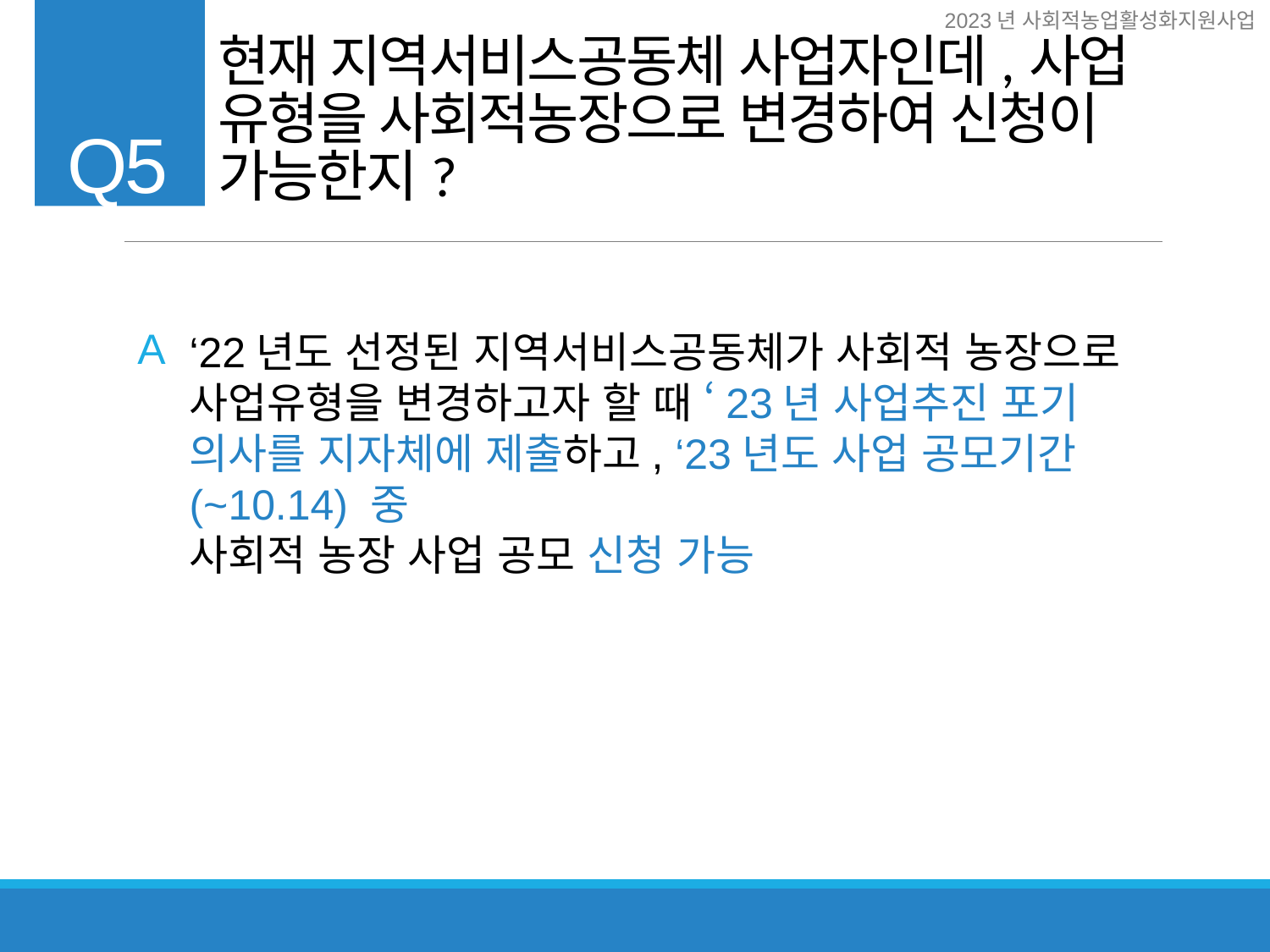

현재 지역서비스공동체 사업자인데,사업 유형을 사회적농장으로 변경하여 신청이 가능한지?
Q5
A
‘22년도 선정된 지역서비스공동체가 사회적 농장으로 사업유형을 변경하고자 할 때 ‘23년 사업추진 포기 의사를 지자체에 제출하고, ‘23년도 사업 공모기간(~10.14) 중
사회적 농장 사업 공모 신청 가능